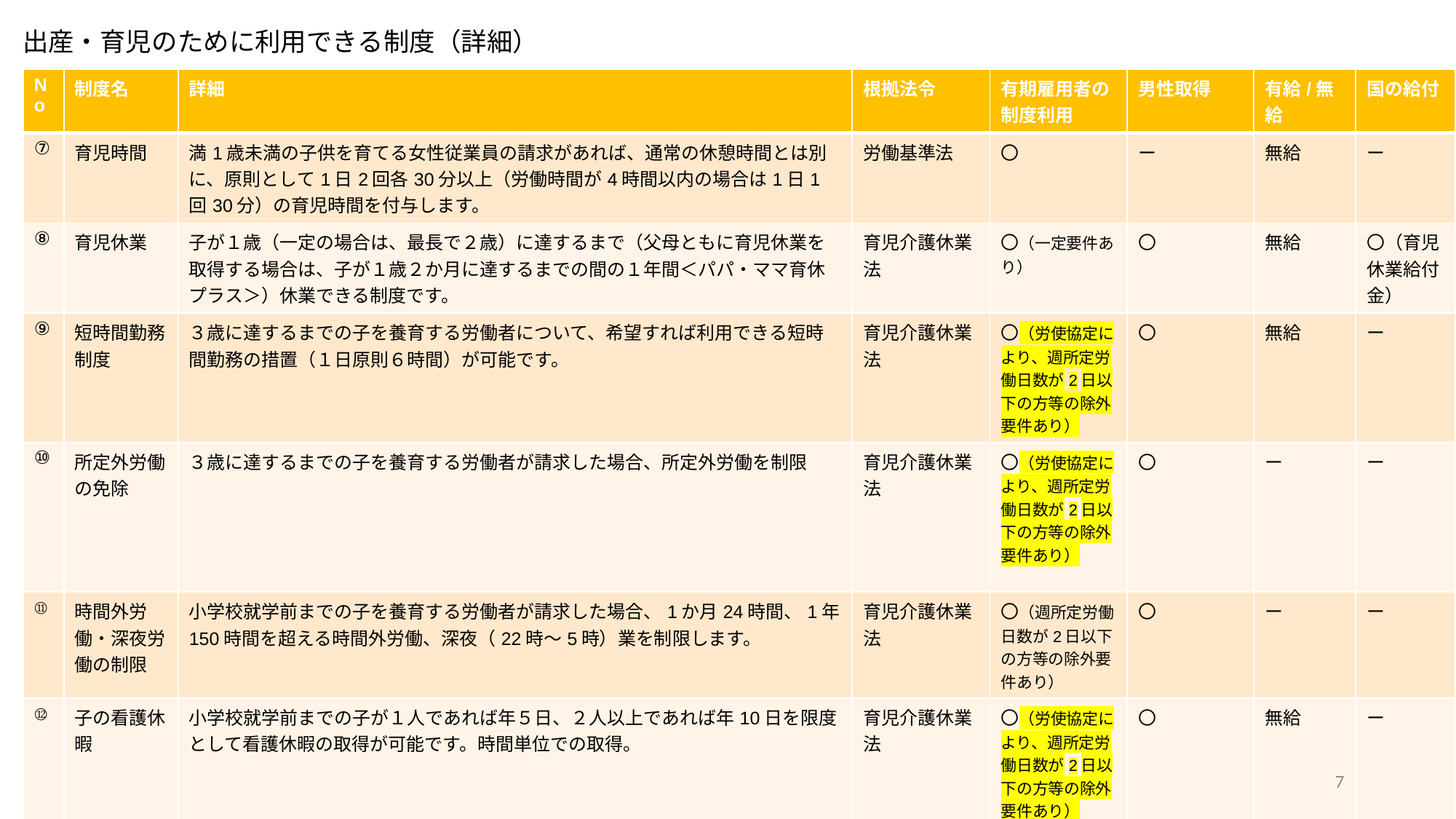

# 出産・育児のために利用できる制度（詳細）
| No | 制度名 | 詳細 | 根拠法令 | 有期雇用者の制度利用 | 男性取得 | 有給/無給 | 国の給付 |
| --- | --- | --- | --- | --- | --- | --- | --- |
| ⑦ | 育児時間 | 満1歳未満の子供を育てる女性従業員の請求があれば、通常の休憩時間とは別に、原則として1日2回各30分以上（労働時間が4時間以内の場合は1日1回30分）の育児時間を付与します。 | 労働基準法 | 〇 | ー | 無給 | ー |
| ⑧ | 育児休業 | 子が１歳（一定の場合は、最長で２歳）に達するまで（父母ともに育児休業を取得する場合は、子が１歳２か月に達するまでの間の１年間＜パパ・ママ育休プラス＞）休業できる制度です。 | 育児介護休業法 | 〇（一定要件あり） | 〇 | 無給 | 〇（育児休業給付金） |
| ⑨ | 短時間勤務制度 | ３歳に達するまでの子を養育する労働者について、希望すれば利用できる短時間勤務の措置（１日原則６時間）が可能です。 | 育児介護休業法 | 〇（労使協定により、週所定労働日数が2日以下の方等の除外要件あり） | 〇 | 無給 | ー |
| ⑩ | 所定外労働の免除 | ３歳に達するまでの子を養育する労働者が請求した場合、所定外労働を制限 | 育児介護休業法 | 〇（労使協定により、週所定労働日数が2日以下の方等の除外要件あり） | 〇 | ー | ー |
| ⑪ | 時間外労働・深夜労働の制限 | 小学校就学前までの子を養育する労働者が請求した場合、1か月24時間、1年150時間を超える時間外労働、深夜（22時～5時）業を制限します。 | 育児介護休業法 | 〇（週所定労働日数が2日以下の方等の除外要件あり） | 〇 | ー | ー |
| ⑫ | 子の看護休暇 | 小学校就学前までの子が１人であれば年５日、２人以上であれば年10日を限度として看護休暇の取得が可能です。時間単位での取得。 | 育児介護休業法 | 〇（労使協定により、週所定労働日数が2日以下の方等の除外要件あり） | 〇 | 無給 | ー |
7